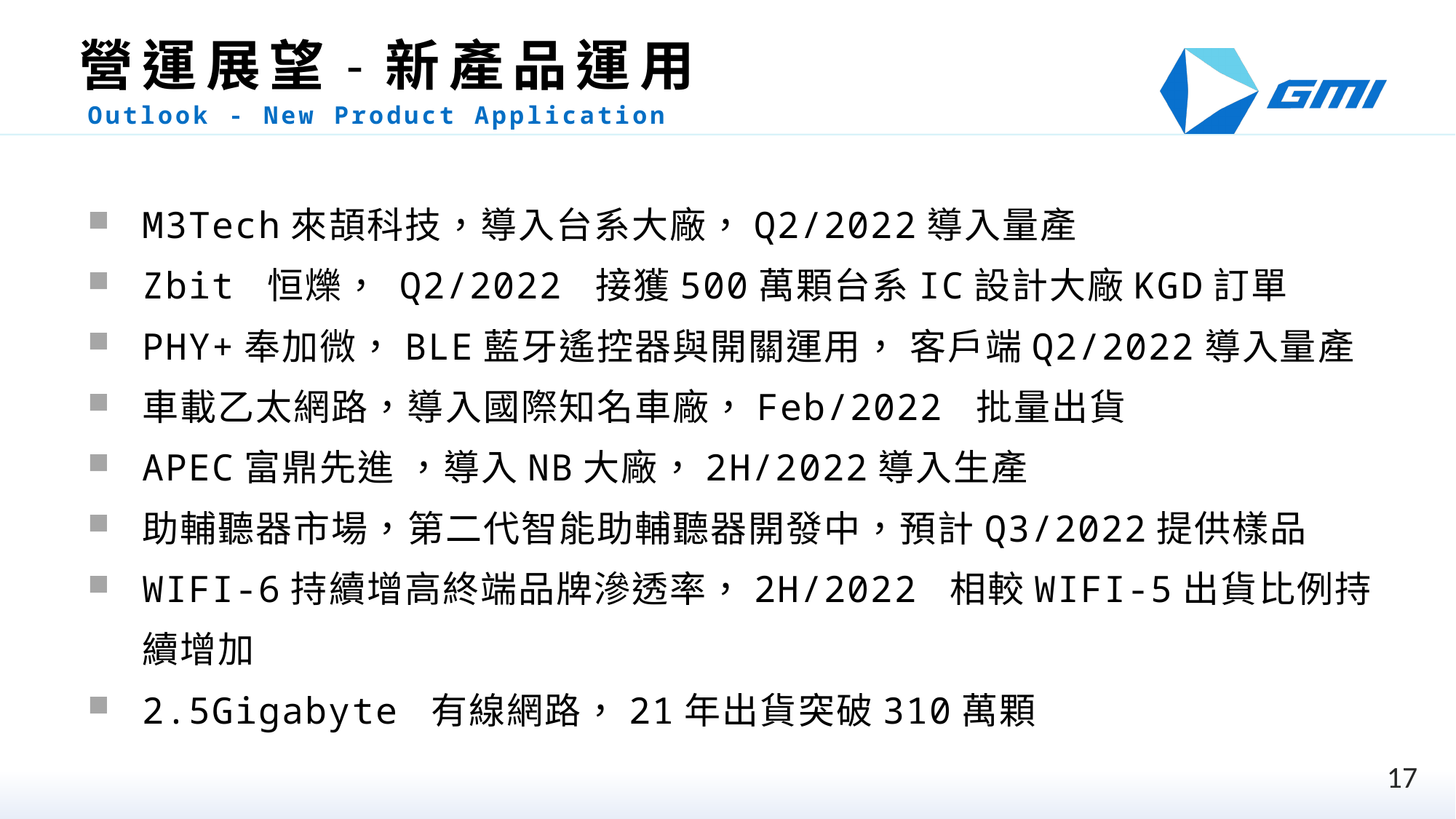

# 營運展望-新產品運用
Outlook - New Product Application
M3Tech來頡科技，導入台系大廠，Q2/2022導入量產
Zbit 恒爍， Q2/2022 接獲500萬顆台系IC設計大廠KGD訂單
PHY+奉加微，BLE藍牙遙控器與開關運用， 客戶端Q2/2022導入量產
車載乙太網路，導入國際知名車廠，Feb/2022 批量出貨
APEC富鼎先進 ，導入NB大廠，2H/2022導入生產
助輔聽器市場，第二代智能助輔聽器開發中，預計Q3/2022提供樣品
WIFI-6持續增高終端品牌滲透率，2H/2022 相較WIFI-5出貨比例持續增加
2.5Gigabyte 有線網路，21年出貨突破310萬顆

17